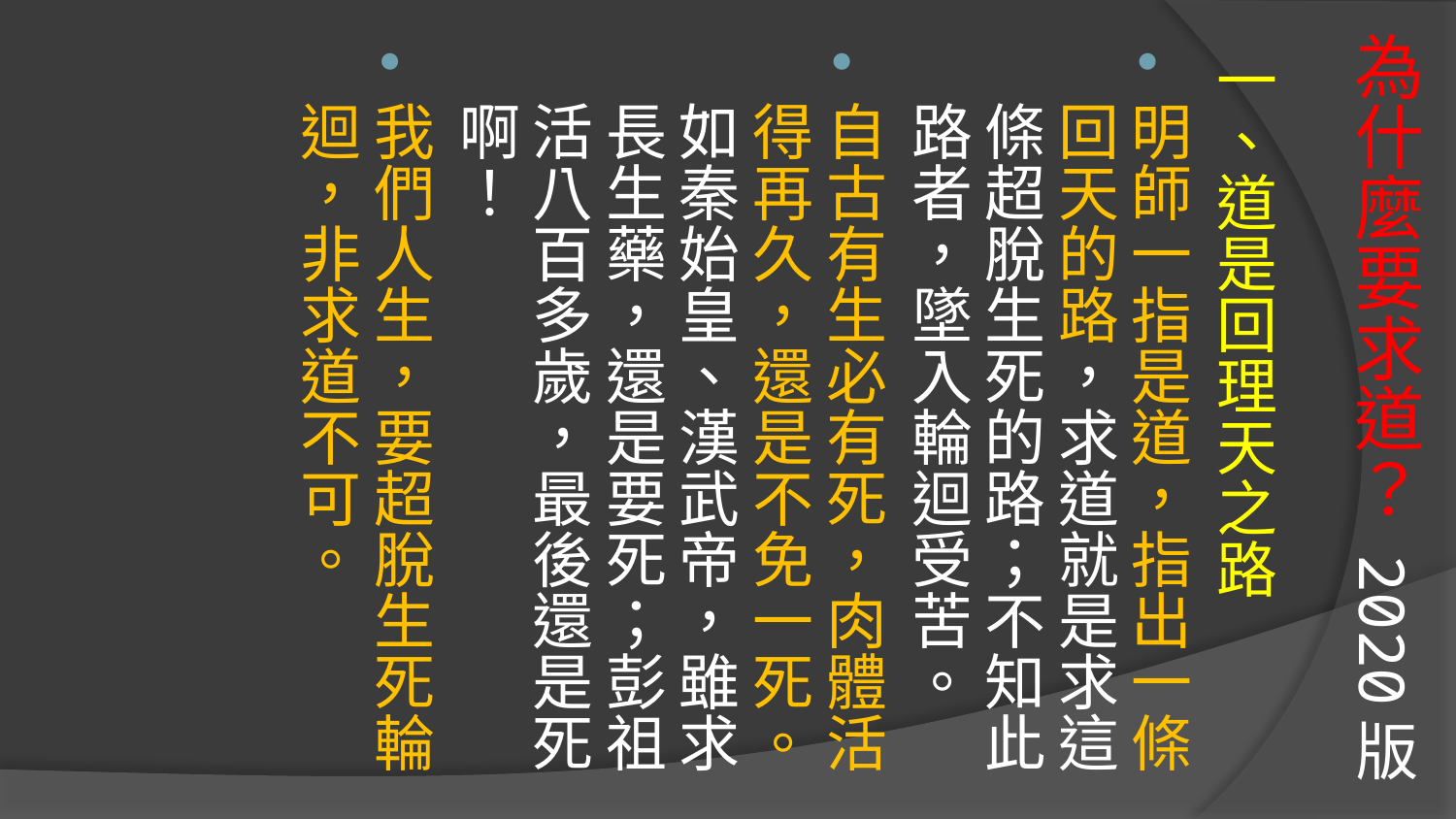

# 為什麼要求道？ 2020版
一、道是回理天之路
明師一指是道，指出一條回天的路，求道就是求這條超脫生死的路；不知此路者，墜入輪迴受苦。
自古有生必有死，肉體活得再久，還是不免一死。如秦始皇、漢武帝，雖求長生藥，還是要死；彭祖活八百多歲，最後還是死啊！
我們人生，要超脫生死輪迴，非求道不可。